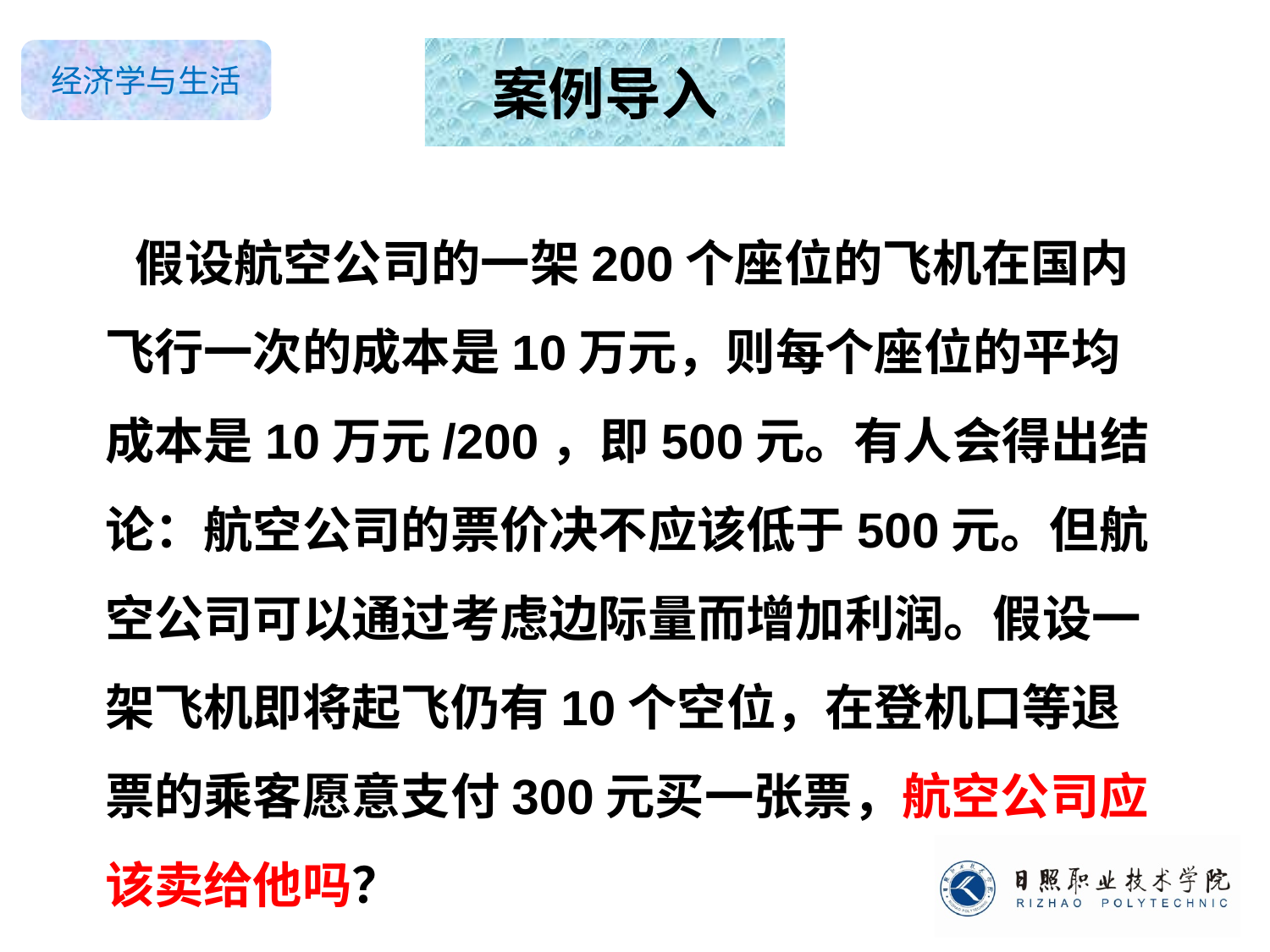

# 案例导入
      假设航空公司的一架200个座位的飞机在国内飞行一次的成本是10万元，则每个座位的平均成本是10万元/200，即500元。有人会得出结论：航空公司的票价决不应该低于500元。但航空公司可以通过考虑边际量而增加利润。假设一架飞机即将起飞仍有10个空位，在登机口等退票的乘客愿意支付300元买一张票，航空公司应该卖给他吗？